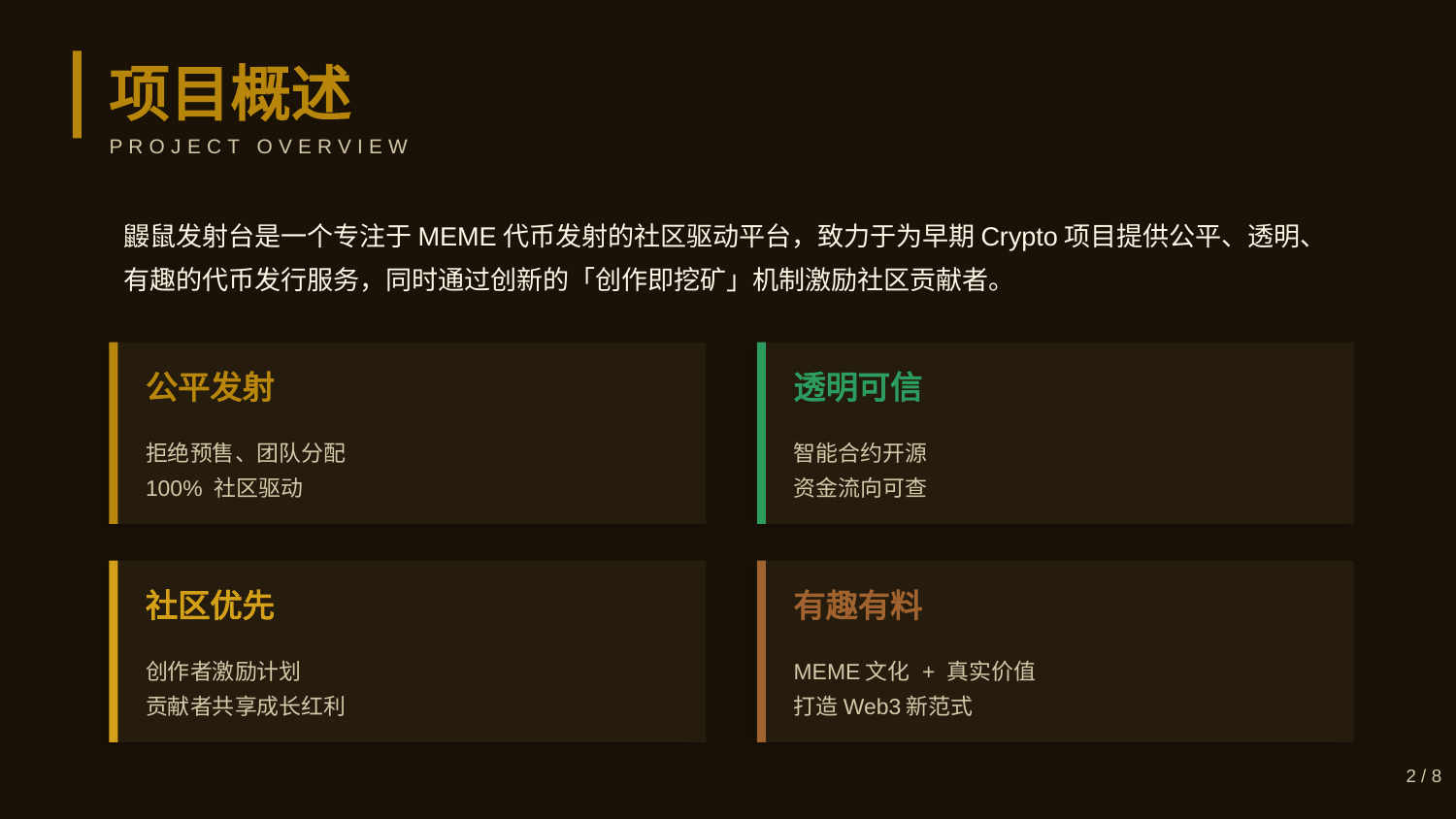

项目概述

PROJECT OVERVIEW
鼹鼠发射台是一个专注于MEME代币发射的社区驱动平台，致力于为早期Crypto项目提供公平、透明、有趣的代币发行服务，同时通过创新的「创作即挖矿」机制激励社区贡献者。

公平发射
透明可信
拒绝预售、团队分配
100% 社区驱动
智能合约开源
资金流向可查

社区优先
有趣有料
创作者激励计划
贡献者共享成长红利
MEME文化 + 真实价值
打造Web3新范式
2 / 8